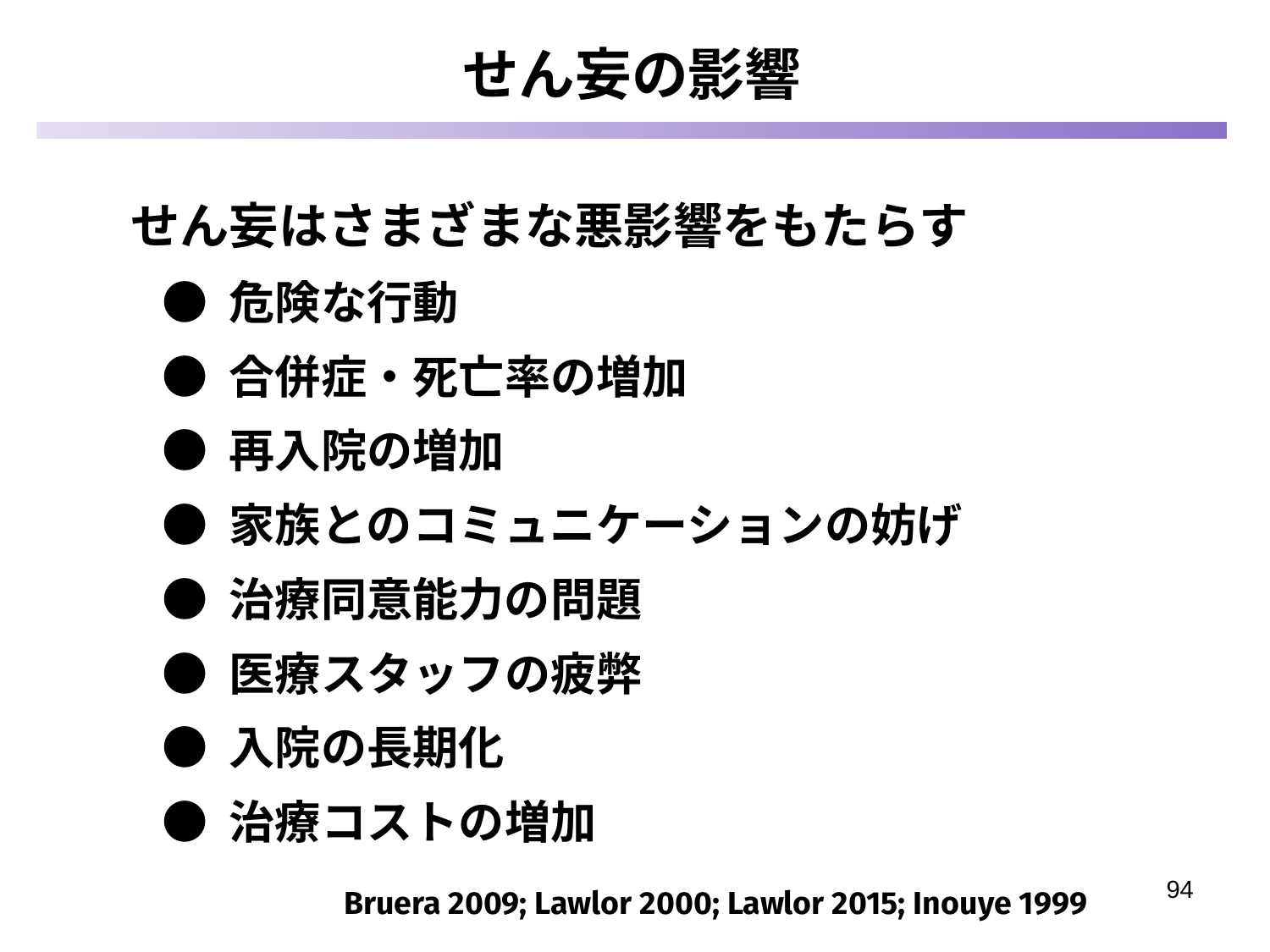

せん妄の影響

せん妄はさまざまな悪影響をもたらす
   ● 危険な行動
   ● 合併症・死亡率の増加
   ● 再入院の増加
   ● 家族とのコミュニケーションの妨げ
   ● 治療同意能力の問題
   ● 医療スタッフの疲弊
   ● 入院の長期化
   ● 治療コストの増加
                        Bruera 2009; Lawlor 2000; Lawlor 2015; Inouye 1999
94